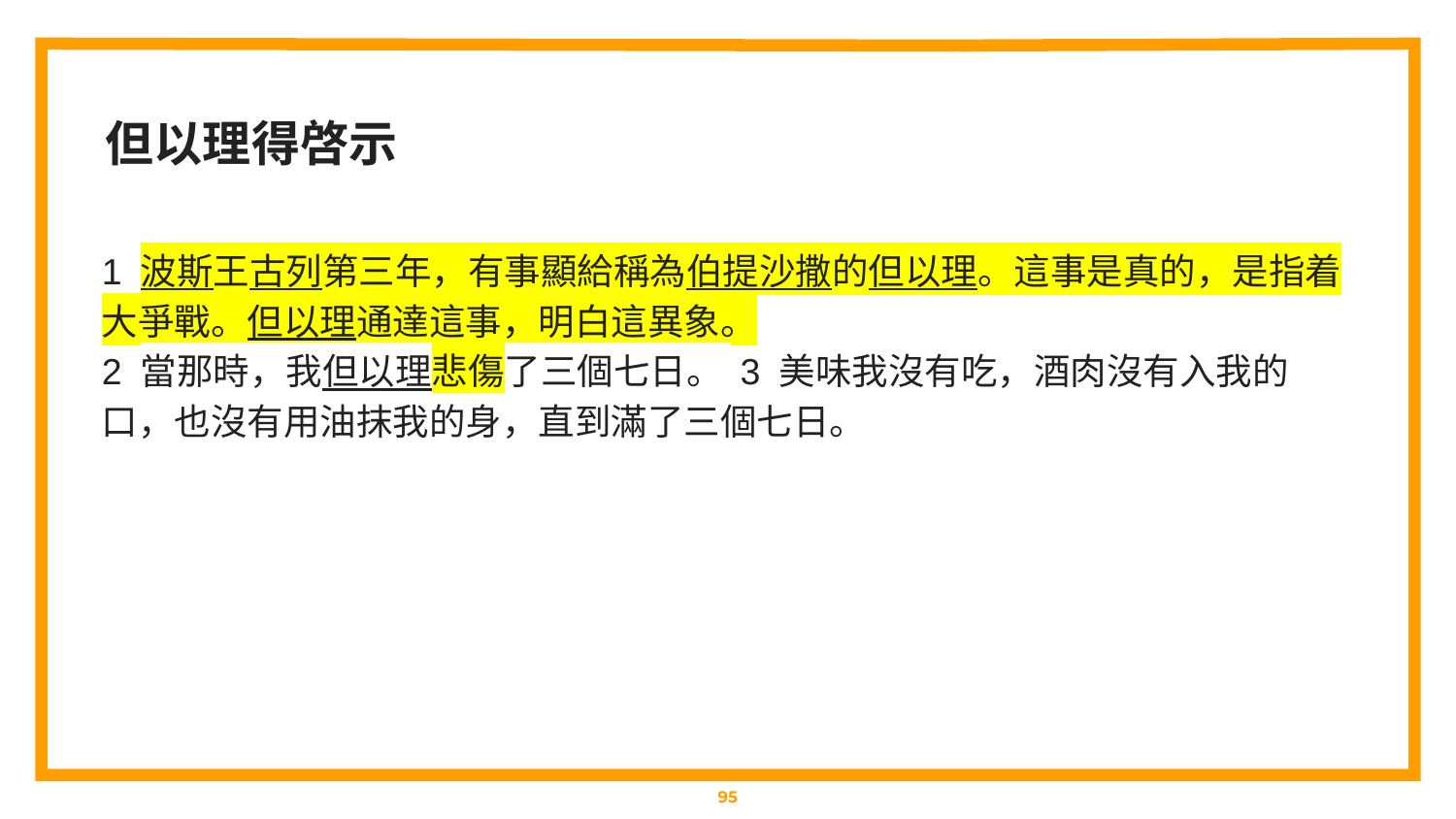

但以理得啓示

1 波斯王古列第三年，有事顯給稱為伯提沙撒的但以理。這事是真的，是指着大爭戰。但以理通達這事，明白這異象。
2 當那時，我但以理悲傷了三個七日。 3 美味我沒有吃，酒肉沒有入我的口，也沒有用油抹我的身，直到滿了三個七日。

95